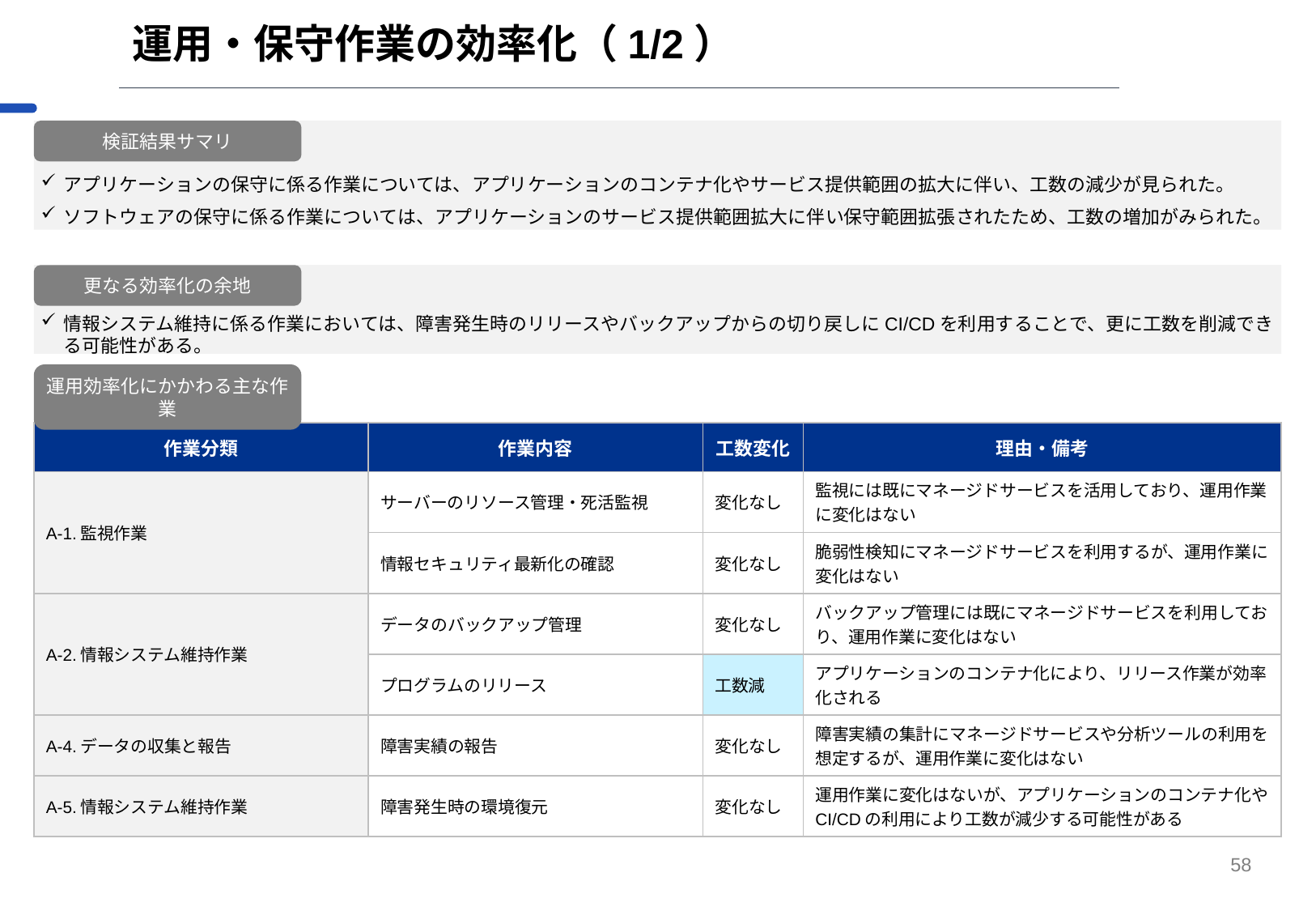

# 運用・保守作業の効率化（1/2）
アプリケーションの保守に係る作業については、アプリケーションのコンテナ化やサービス提供範囲の拡大に伴い、工数の減少が見られた。
ソフトウェアの保守に係る作業については、アプリケーションのサービス提供範囲拡大に伴い保守範囲拡張されたため、工数の増加がみられた。
検証結果サマリ
情報システム維持に係る作業においては、障害発生時のリリースやバックアップからの切り戻しにCI/CDを利用することで、更に工数を削減できる可能性がある。
更なる効率化の余地
運用効率化にかかわる主な作業
| 作業分類 | 作業内容 | 工数変化 | 理由・備考 |
| --- | --- | --- | --- |
| A-1.監視作業 | サーバーのリソース管理・死活監視 | 変化なし | 監視には既にマネージドサービスを活用しており、運用作業に変化はない |
|  | 情報セキュリティ最新化の確認 | 変化なし | 脆弱性検知にマネージドサービスを利用するが、運用作業に変化はない |
| A-2.情報システム維持作業 | データのバックアップ管理 | 変化なし | バックアップ管理には既にマネージドサービスを利用しており、運用作業に変化はない |
| A-2.情報システム維持作業 | プログラムのリリース | 工数減 | アプリケーションのコンテナ化により、リリース作業が効率化される |
| A-4.データの収集と報告 | 障害実績の報告 | 変化なし | 障害実績の集計にマネージドサービスや分析ツールの利用を想定するが、運用作業に変化はない |
| A-5.情報システム維持作業 | 障害発生時の環境復元 | 変化なし | 運用作業に変化はないが、アプリケーションのコンテナ化やCI/CDの利用により工数が減少する可能性がある |
58